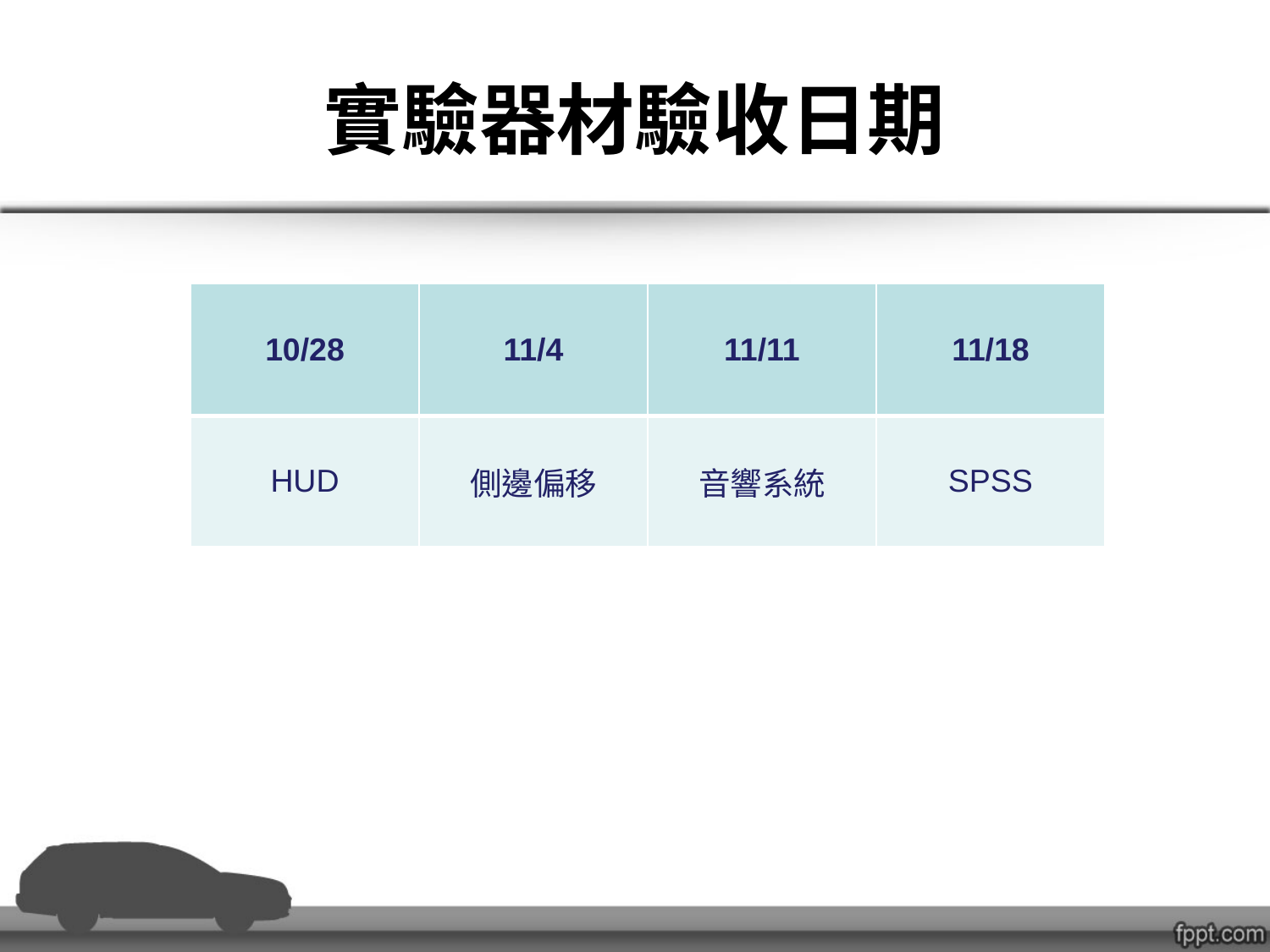

# 實驗器材驗收日期
| 10/28 | 11/4 | 11/11 | 11/18 |
| --- | --- | --- | --- |
| HUD | 側邊偏移 | 音響系統 | SPSS |